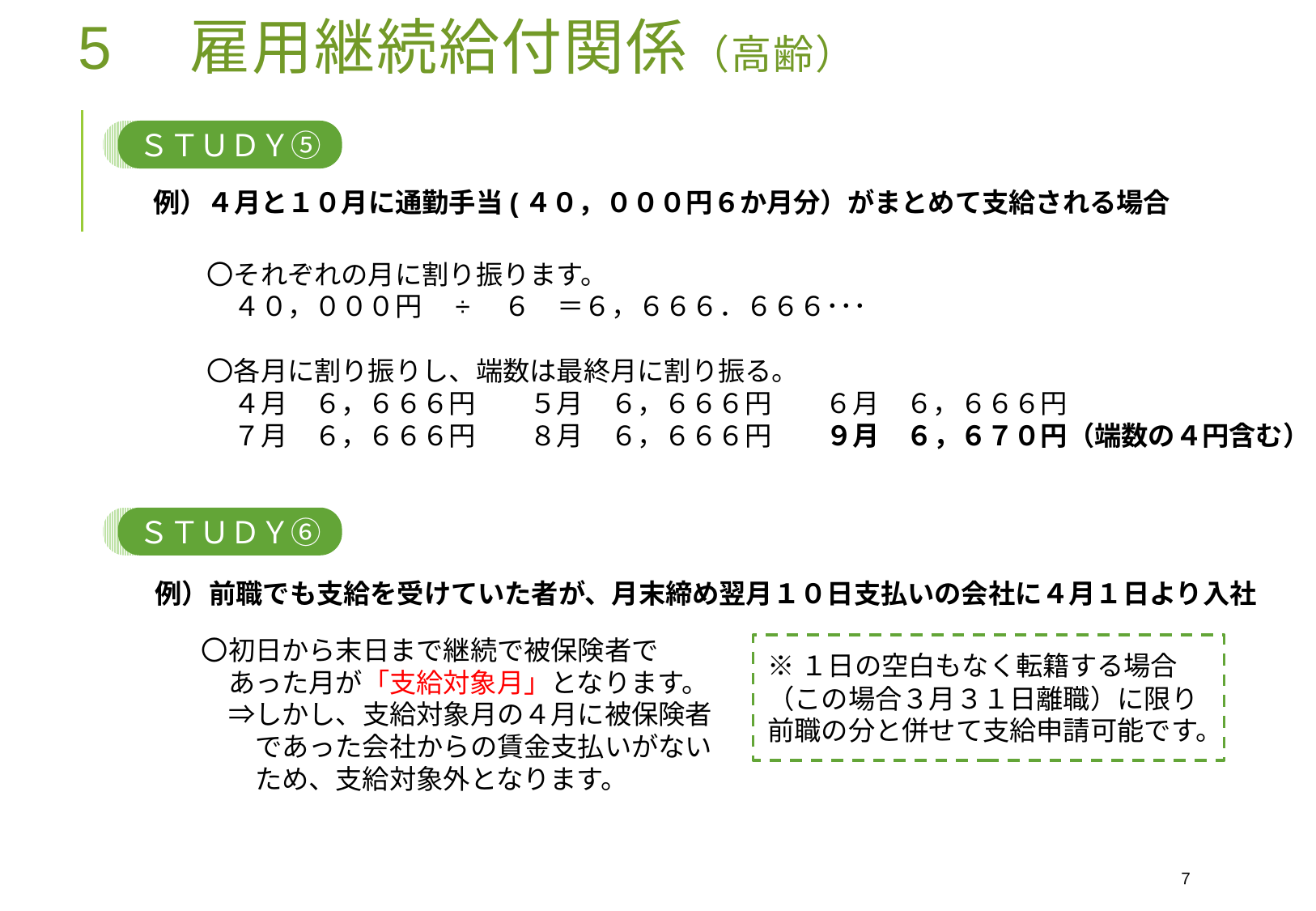

5　雇用継続給付関係（高齢）

ＳＴＵＤＹ⑤
例）４月と１０月に通勤手当(４０，０００円６か月分）がまとめて支給される場合
〇それぞれの月に割り振ります。
　４０，０００円　÷　６　＝６，６６６．６６６･･･

〇各月に割り振りし、端数は最終月に割り振る。
　４月　６，６６６円　　５月　６，６６６円　　６月　６，６６６円
　７月　６，６６６円　　８月　６，６６６円　　９月　６，６７０円（端数の４円含む）

ＳＴＵＤＹ⑥
例）前職でも支給を受けていた者が、月末締め翌月１０日支払いの会社に４月１日より入社
〇初日から末日まで継続で被保険者で
　あった月が「支給対象月」となります。
　⇒しかし、支給対象月の４月に被保険者
　　であった会社からの賃金支払いがない
　　ため、支給対象外となります。

※１日の空白もなく転籍する場合（この場合３月３１日離職）に限り前職の分と併せて支給申請可能です。

7